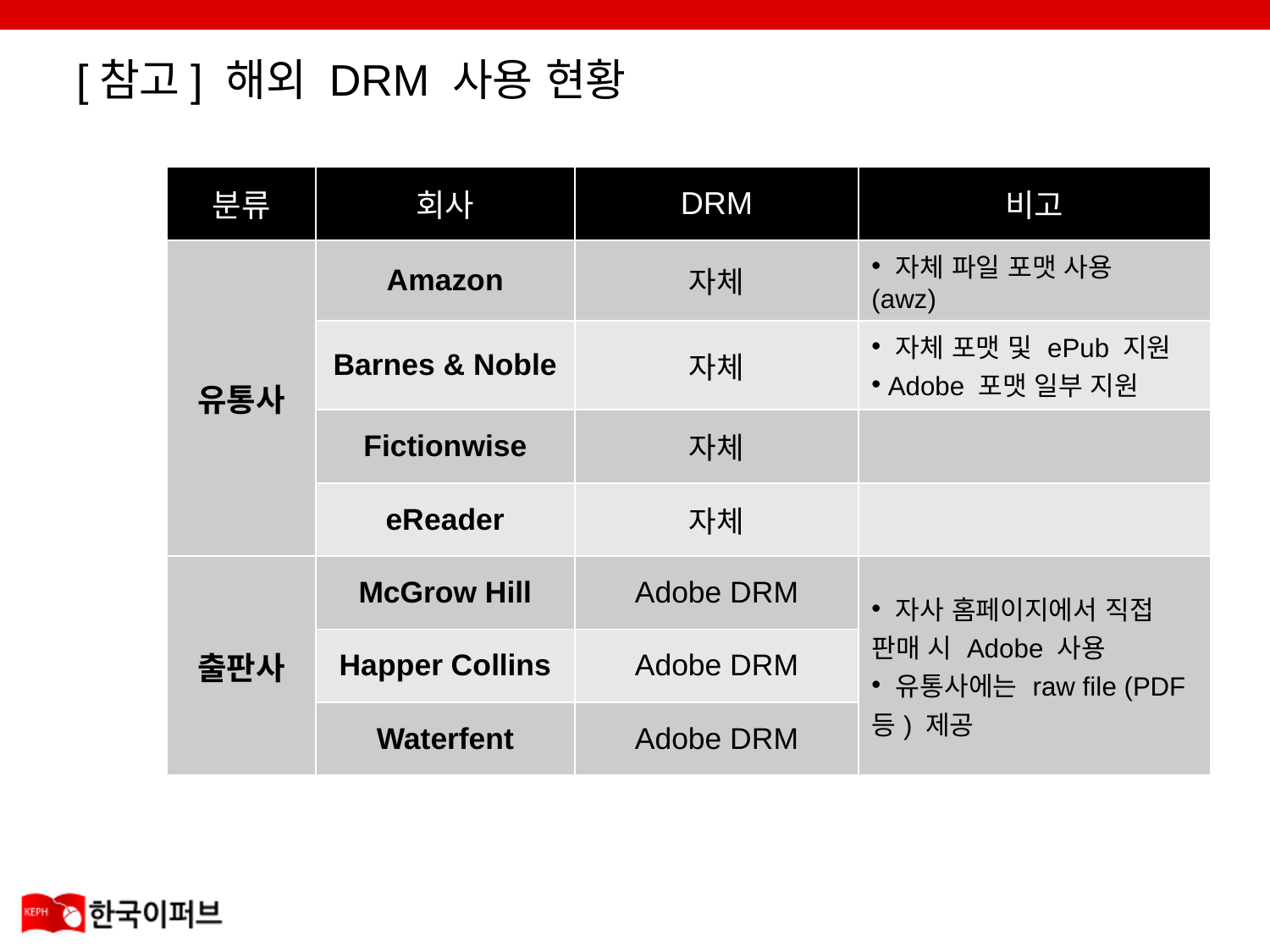

# [참고] 해외 DRM 사용 현황
| 분류 | 회사 | DRM | 비고 |
| --- | --- | --- | --- |
| 유통사 | Amazon | 자체 | 자체 파일 포맷 사용 (awz) |
|  | Barnes & Noble | 자체 | 자체 포맷 및 ePub 지원 Adobe 포맷 일부 지원 |
|  | Fictionwise | 자체 |  |
|  | eReader | 자체 |  |
| 출판사 | McGrow Hill | Adobe DRM | 자사 홈페이지에서 직접 판매 시 Adobe 사용 유통사에는 raw file (PDF 등) 제공 |
|  | Happer Collins | Adobe DRM |  |
|  | Waterfent | Adobe DRM |  |